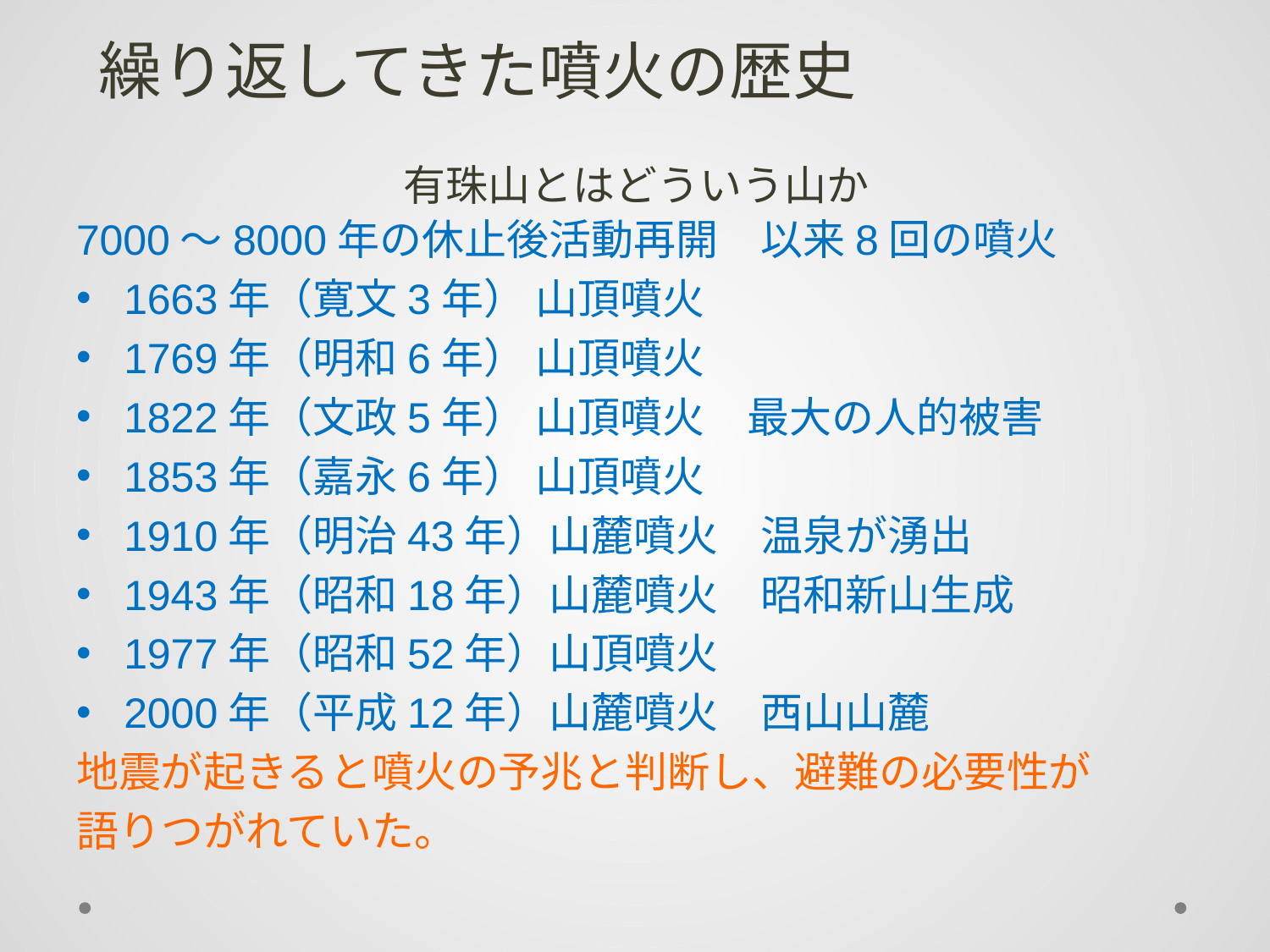

# 繰り返してきた噴火の歴史　　　　　有珠山とはどういう山か
7000～8000年の休止後活動再開　以来8回の噴火
1663年（寛文3年） 山頂噴火
1769年（明和6年） 山頂噴火
1822年（文政5年） 山頂噴火　最大の人的被害
1853年（嘉永6年） 山頂噴火
1910年（明治43年）山麓噴火　温泉が湧出
1943年（昭和18年）山麓噴火　昭和新山生成
1977年（昭和52年）山頂噴火
2000年（平成12年）山麓噴火　西山山麓
地震が起きると噴火の予兆と判断し、避難の必要性が
語りつがれていた。